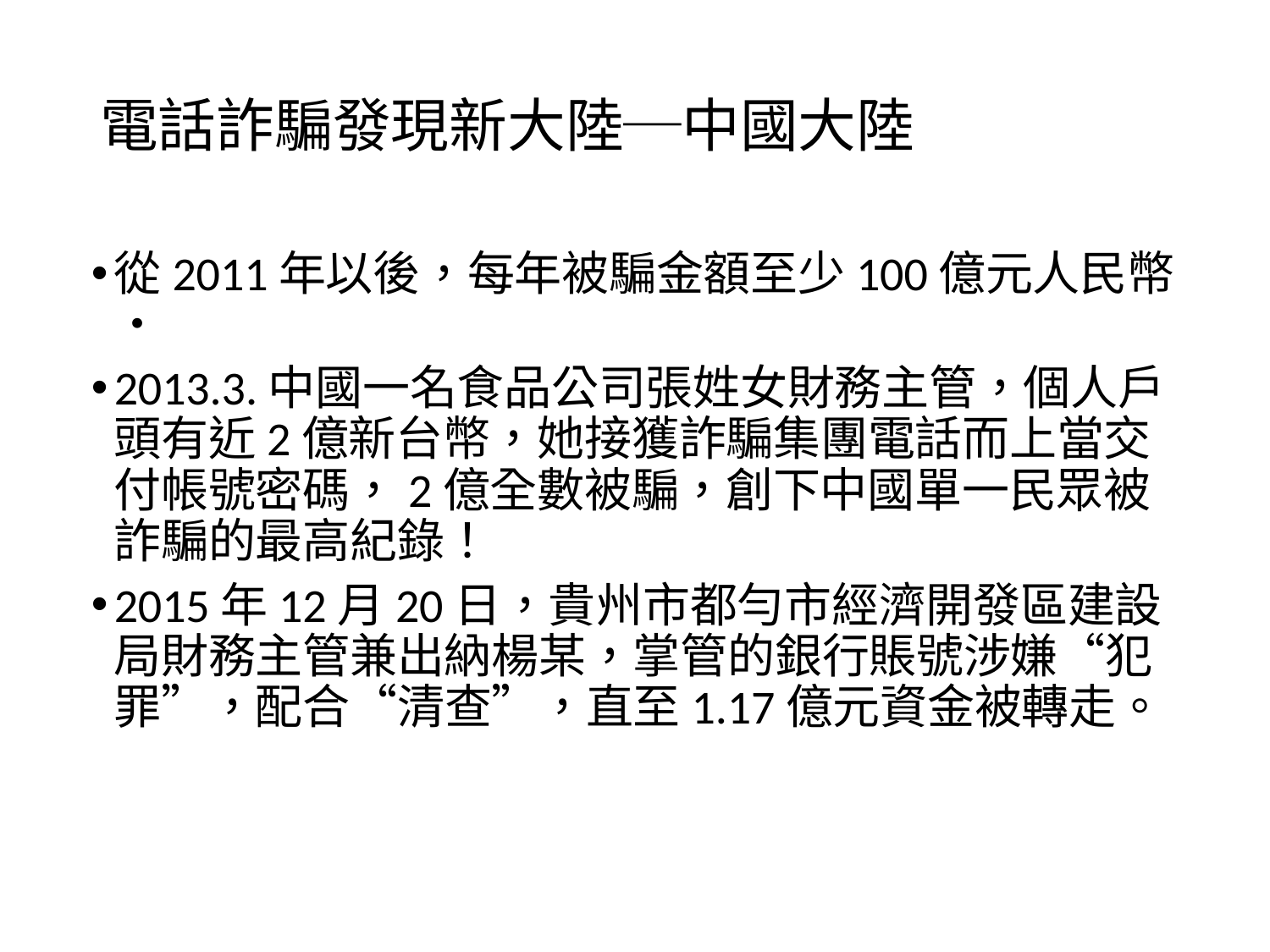

# 電話詐騙發現新大陸─中國大陸
從2011年以後，每年被騙金額至少100億元人民幣‧
2013.3.中國一名食品公司張姓女財務主管，個人戶頭有近2億新台幣，她接獲詐騙集團電話而上當交付帳號密碼，2億全數被騙，創下中國單一民眾被詐騙的最高紀錄！
2015年12月20日，貴州市都勻市經濟開發區建設局財務主管兼出納楊某，掌管的銀行賬號涉嫌“犯罪”，配合“清查”，直至1.17億元資金被轉走。